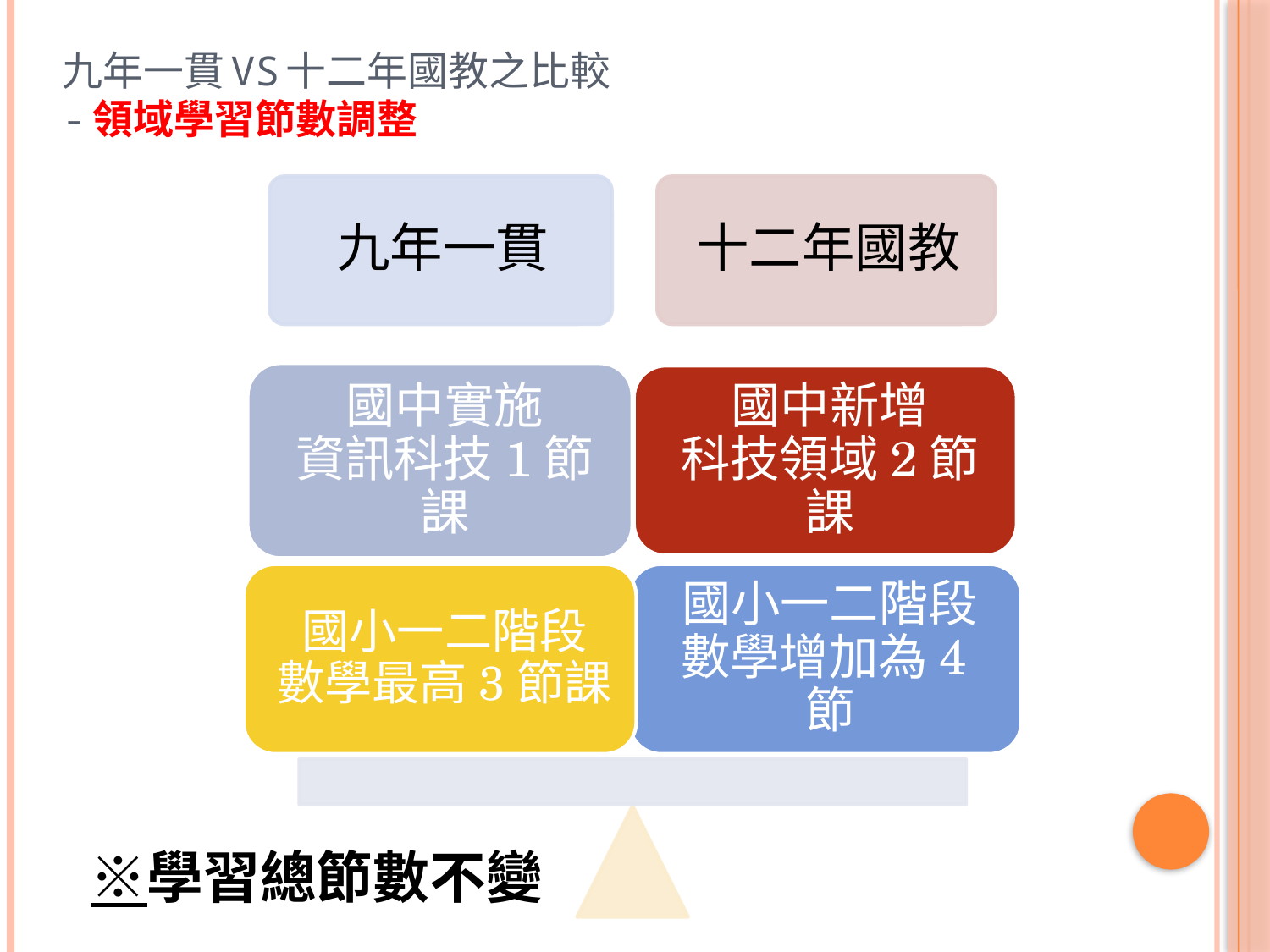

# 九年一貫vs十二年國教之比較 -領域學習節數調整
九年一貫
十二年國教
國小一二階段
數學增加為4節
國中新增
科技領域2節課
國小一二階段
數學最高3節課
國中實施
資訊科技1節課
※學習總節數不變